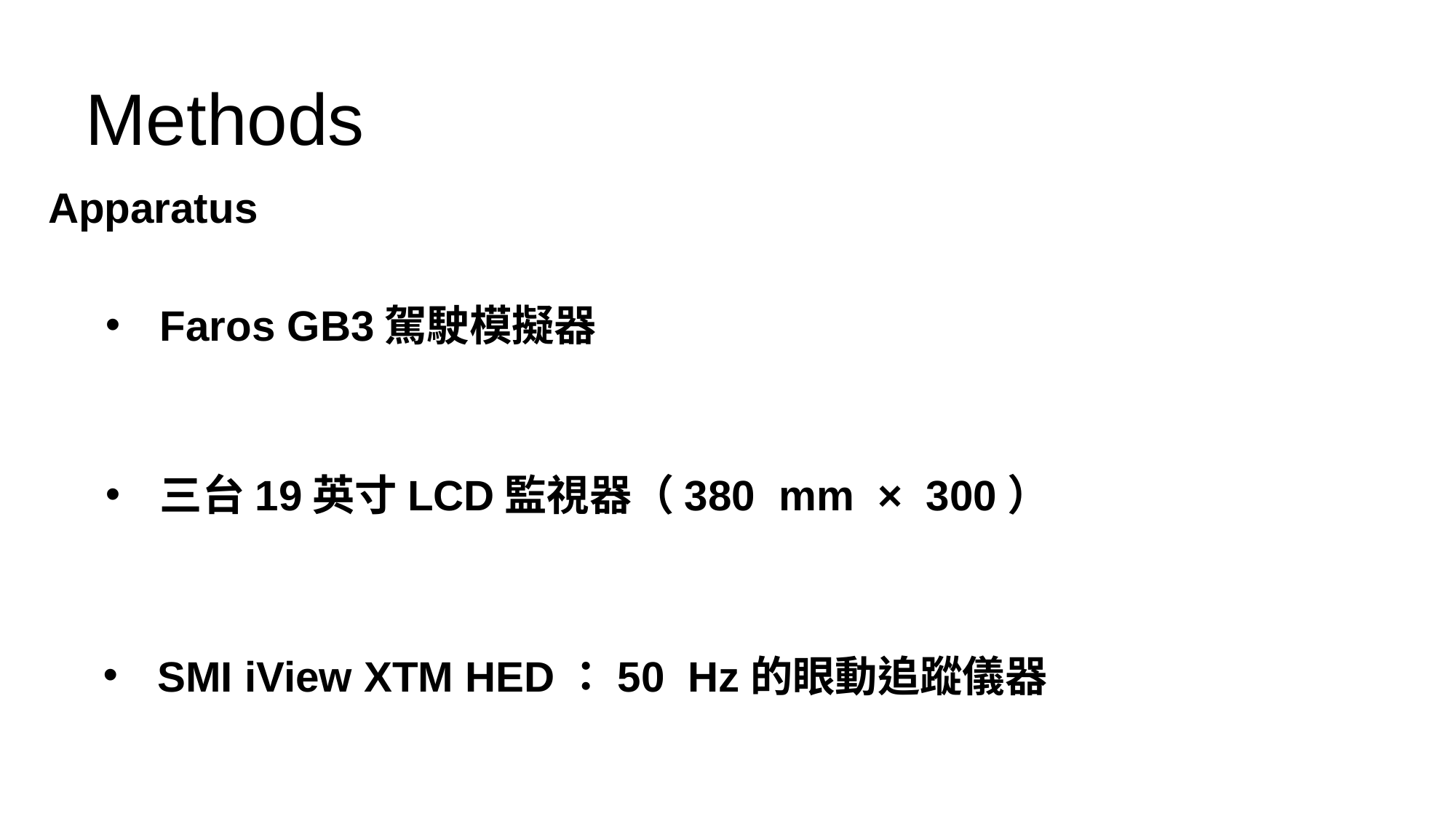

Methods
Apparatus
Faros GB3駕駛模擬器
三台19英寸LCD監視器（380  mm  ×  300）
SMI iView XTM HED：50  Hz的眼動追蹤儀器